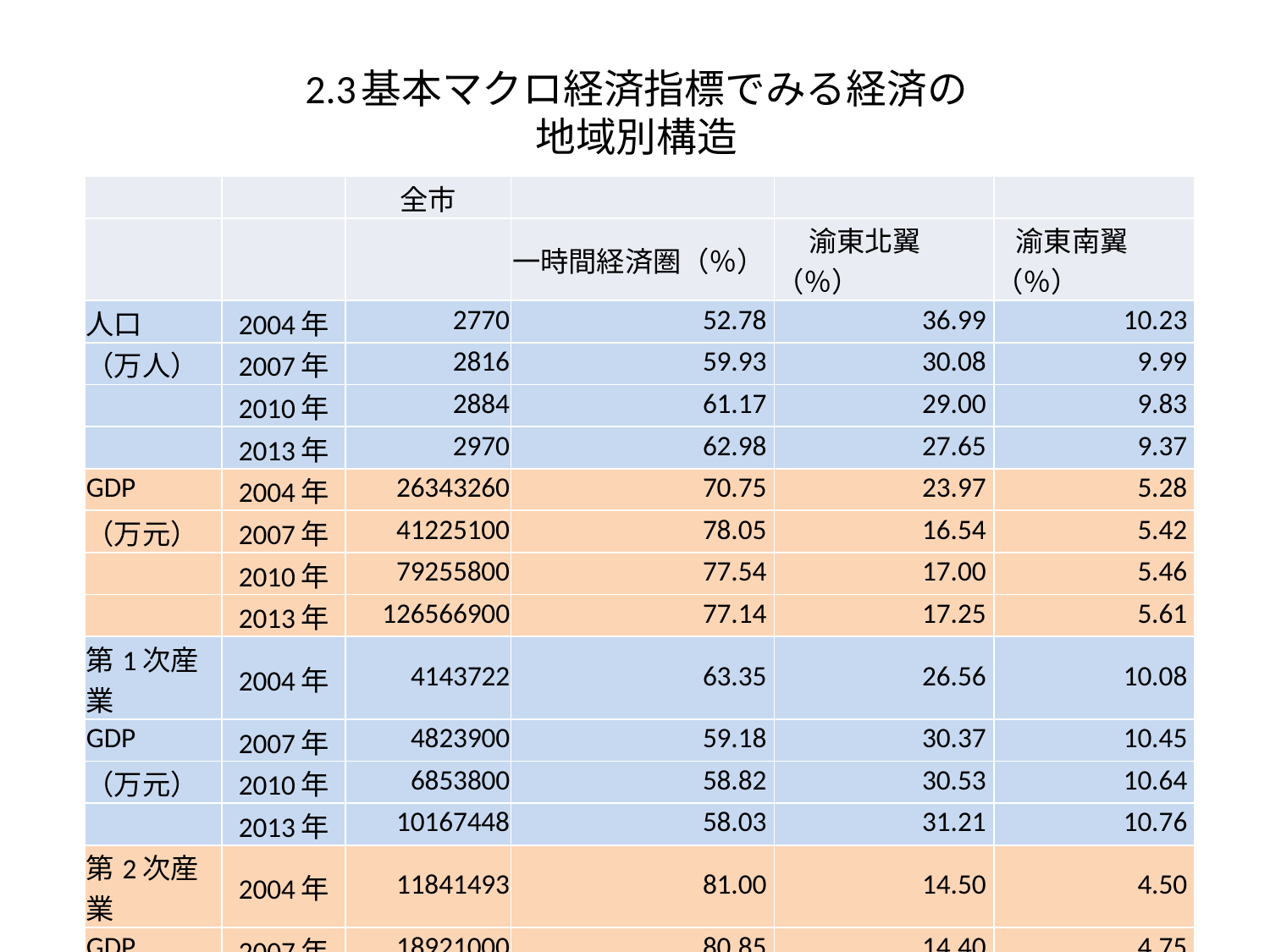

# 2.3基本マクロ経済指標でみる経済の 地域別構造
|  |  | 全市 |  |  |  |
| --- | --- | --- | --- | --- | --- |
|  |  |  | 一時間経済圏（％） | 渝東北翼（％） | 渝東南翼（％） |
| 人口 | 2004年 | 2770 | 52.78 | 36.99 | 10.23 |
| （万人） | 2007年 | 2816 | 59.93 | 30.08 | 9.99 |
|  | 2010年 | 2884 | 61.17 | 29.00 | 9.83 |
|  | 2013年 | 2970 | 62.98 | 27.65 | 9.37 |
| GDP | 2004年 | 26343260 | 70.75 | 23.97 | 5.28 |
| （万元） | 2007年 | 41225100 | 78.05 | 16.54 | 5.42 |
|  | 2010年 | 79255800 | 77.54 | 17.00 | 5.46 |
|  | 2013年 | 126566900 | 77.14 | 17.25 | 5.61 |
| 第1次産業 | 2004年 | 4143722 | 63.35 | 26.56 | 10.08 |
| GDP | 2007年 | 4823900 | 59.18 | 30.37 | 10.45 |
| （万元） | 2010年 | 6853800 | 58.82 | 30.53 | 10.64 |
|  | 2013年 | 10167448 | 58.03 | 31.21 | 10.76 |
| 第2次産業 | 2004年 | 11841493 | 81.00 | 14.50 | 4.50 |
| GDP | 2007年 | 18921000 | 80.85 | 14.40 | 4.75 |
| （万元） | 2010年 | 43591200 | 79.15 | 15.86 | 4.99 |
|  | 2013年 | 62313992 | 78.04 | 16.57 | 5.39 |
| 第3次産業 | 2004年 | 10358045 | 80.41 | 15.34 | 4.25 |
| GDP | 2007年 | 17480200 | 80.22 | 15.03 | 4.75 |
| （万元） | 2010年 | 28810800 | 79.54 | 15.51 | 4.94 |
|  | 2013年 | 51171403 | 79.68 | 15.43 | 4.89 |